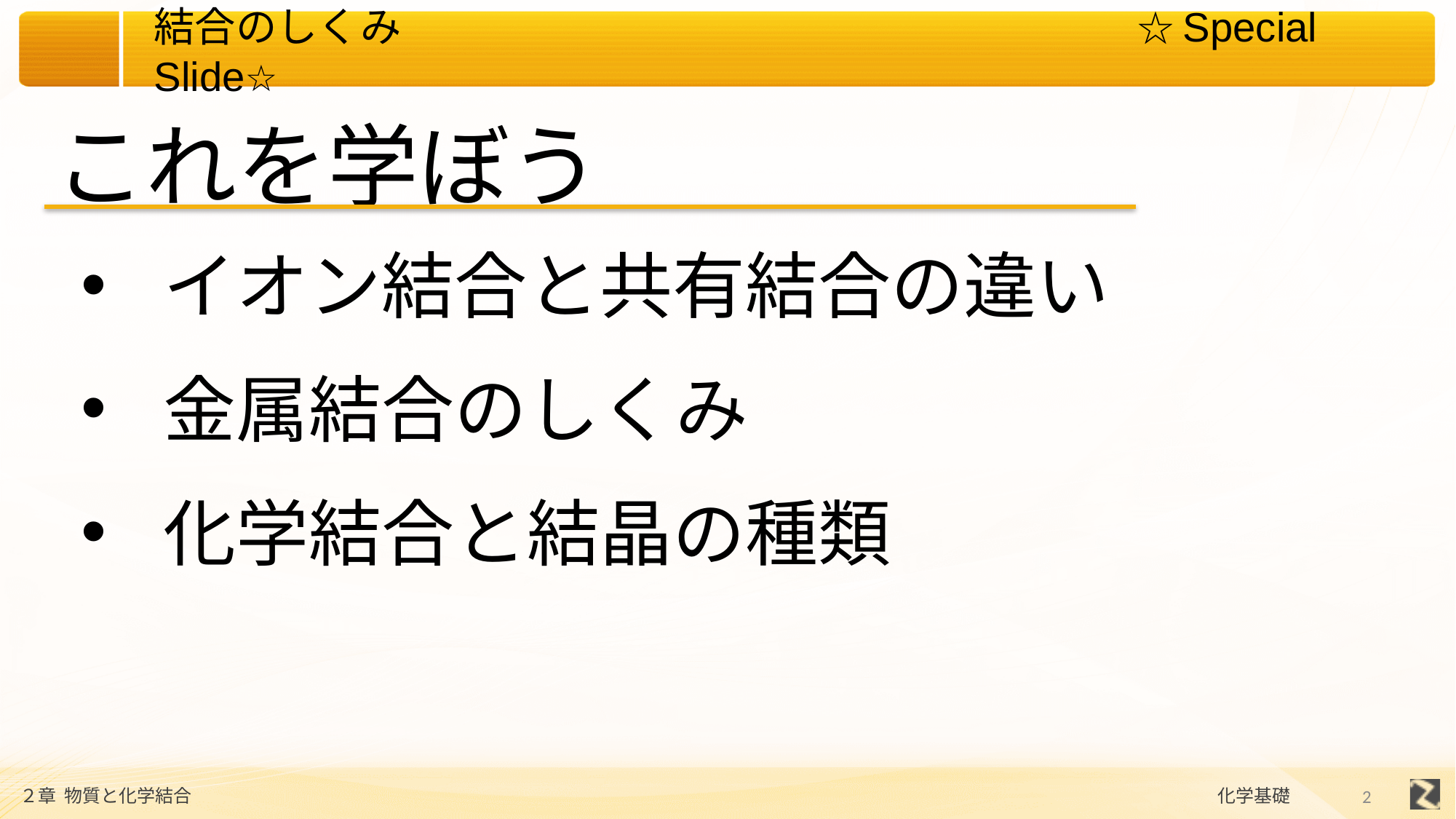

これを学ぼう
イオン結合と共有結合の違い
金属結合のしくみ
化学結合と結晶の種類